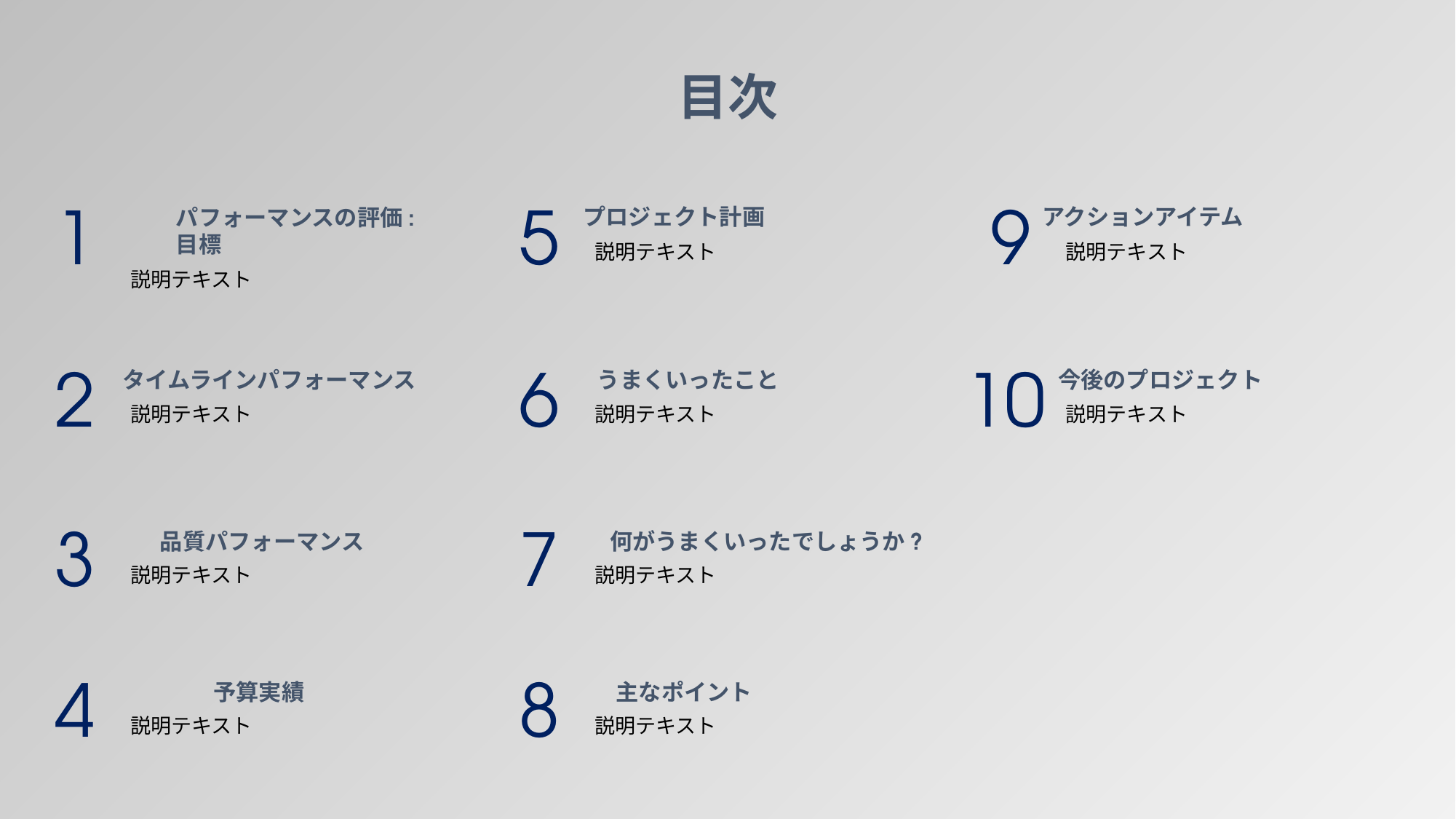

目次
1
5
9
プロジェクト計画
アクションアイテム
パフォーマンスの評価:
目標
説明テキスト
説明テキスト
説明テキスト
2
6
10
タイムラインパフォーマンス
うまくいったこと
今後のプロジェクト
説明テキスト
説明テキスト
説明テキスト
3
7
品質パフォーマンス
何がうまくいったでしょうか?
説明テキスト
説明テキスト
4
8
予算実績
主なポイント
説明テキスト
説明テキスト